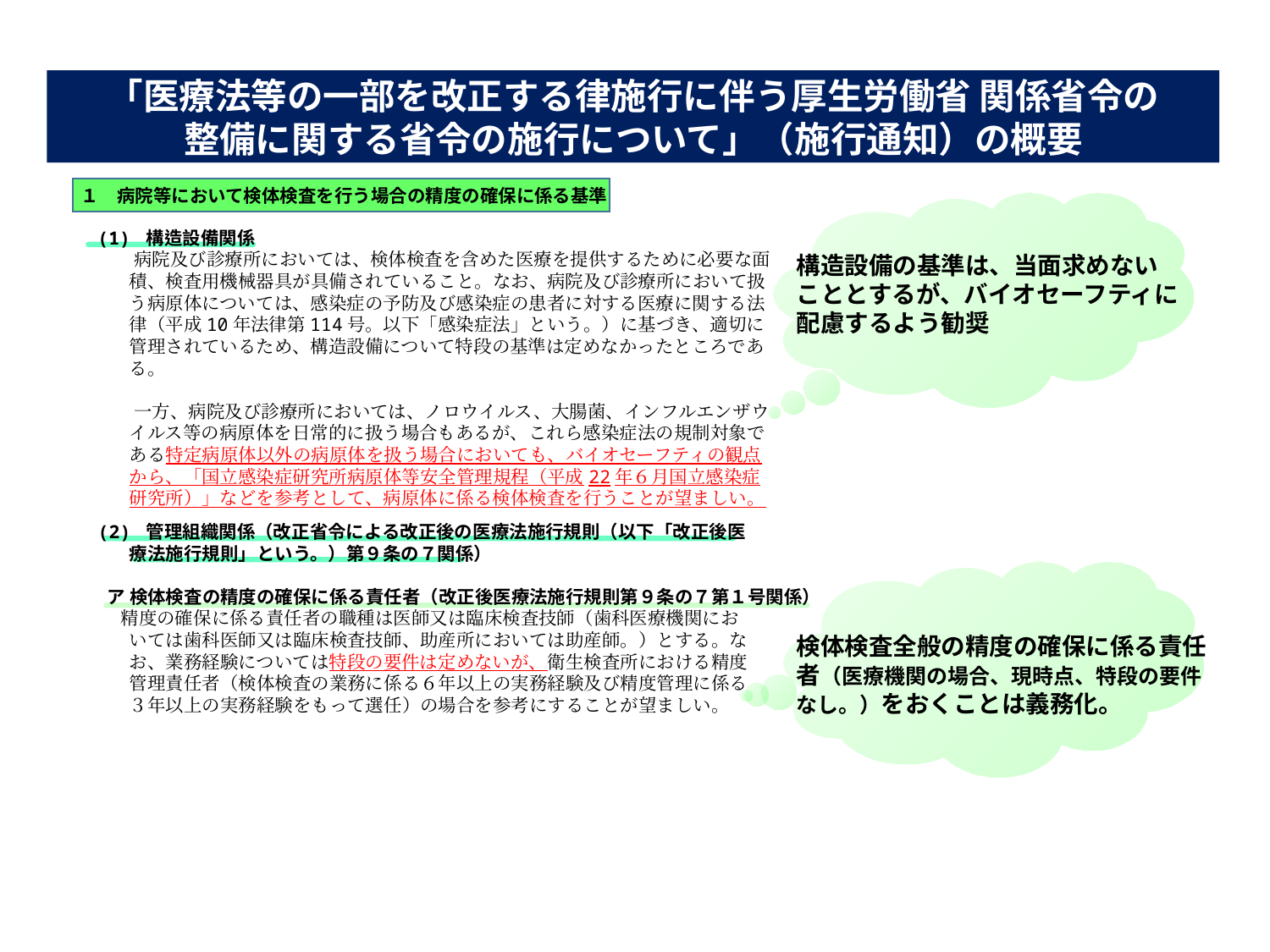

「医療法等の一部を改正する律施行に伴う厚生労働省 関係省令の
整備に関する省令の施行について」（施行通知）の概要
１　病院等において検体検査を行う場合の精度の確保に係る基準

(1) 構造設備関係
　　病院及び診療所においては、検体検査を含めた医療を提供するために必要な面積、検査用機械器具が具備されていること。なお、病院及び診療所において扱う病原体については、感染症の予防及び感染症の患者に対する医療に関する法律（平成10年法律第114号。以下「感染症法」という。）に基づき、適切に管理されているため、構造設備について特段の基準は定めなかったところである。

　　一方、病院及び診療所においては、ノロウイルス、大腸菌、インフルエンザウイルス等の病原体を日常的に扱う場合もあるが、これら感染症法の規制対象である特定病原体以外の病原体を扱う場合においても、バイオセーフティの観点から、「国立感染症研究所病原体等安全管理規程（平成22年６月国立感染症研究所）」などを参考として、病原体に係る検体検査を行うことが望ましい。

構造設備の基準は、当面求めないこととするが、バイオセーフティに配慮するよう勧奨
(2) 管理組織関係（改正省令による改正後の医療法施行規則（以下「改正後医療法施行規則」という。）第９条の７関係）

　 精度の確保に係る責任者の職種は医師又は臨床検査技師（歯科医療機関においては歯科医師又は臨床検査技師、助産所においては助産師。）とする。なお、業務経験については特段の要件は定めないが、衛生検査所における精度管理責任者（検体検査の業務に係る６年以上の実務経験及び精度管理に係る３年以上の実務経験をもって選任）の場合を参考にすることが望ましい。

ア 検体検査の精度の確保に係る責任者（改正後医療法施行規則第９条の７第１号関係）

検体検査全般の精度の確保に係る責任者（医療機関の場合、現時点、特段の要件なし。）をおくことは義務化。